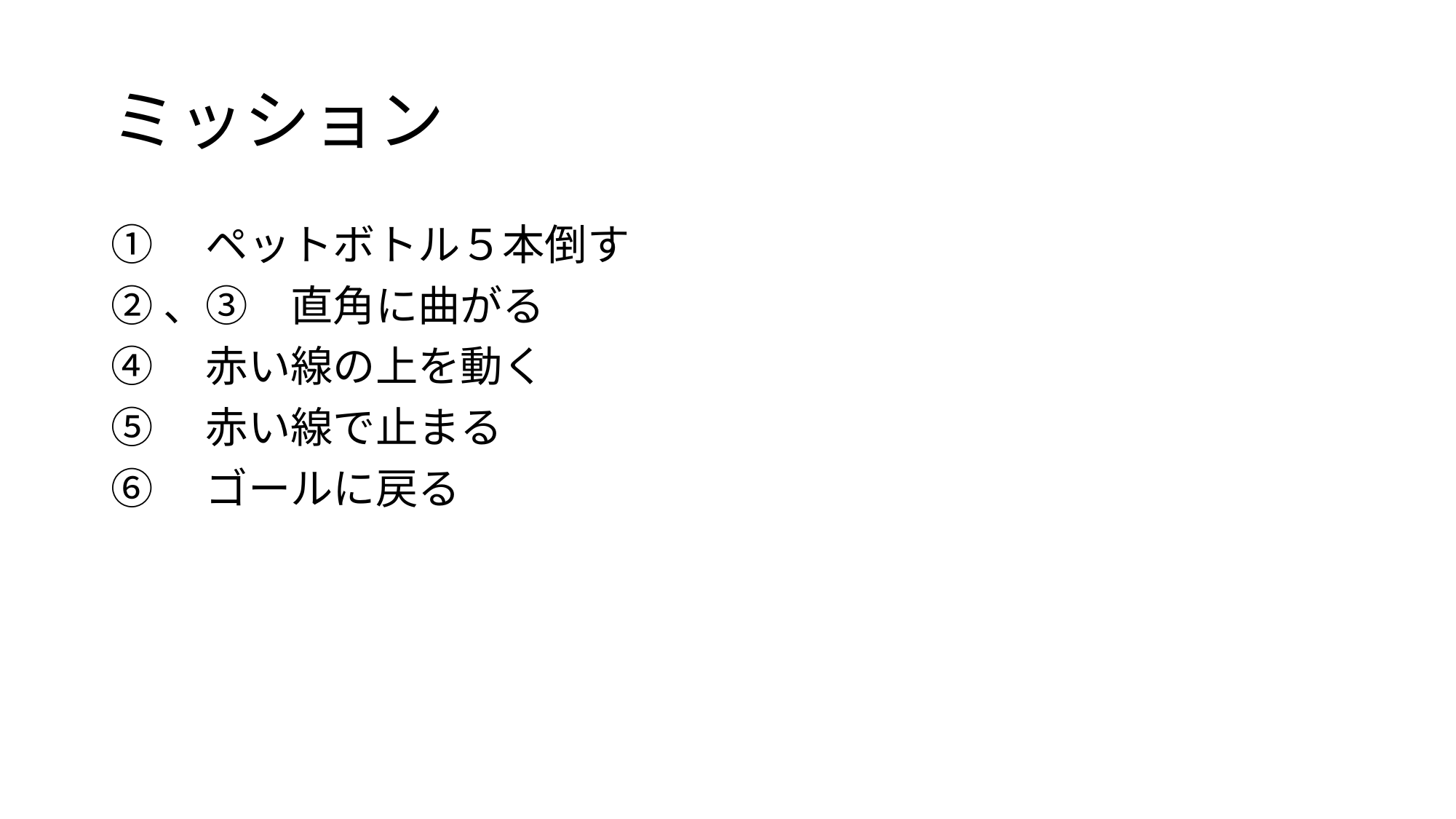

# ミッション
①　ペットボトル５本倒す
②、③　直角に曲がる
④　赤い線の上を動く
⑤　赤い線で止まる
⑥　ゴールに戻る